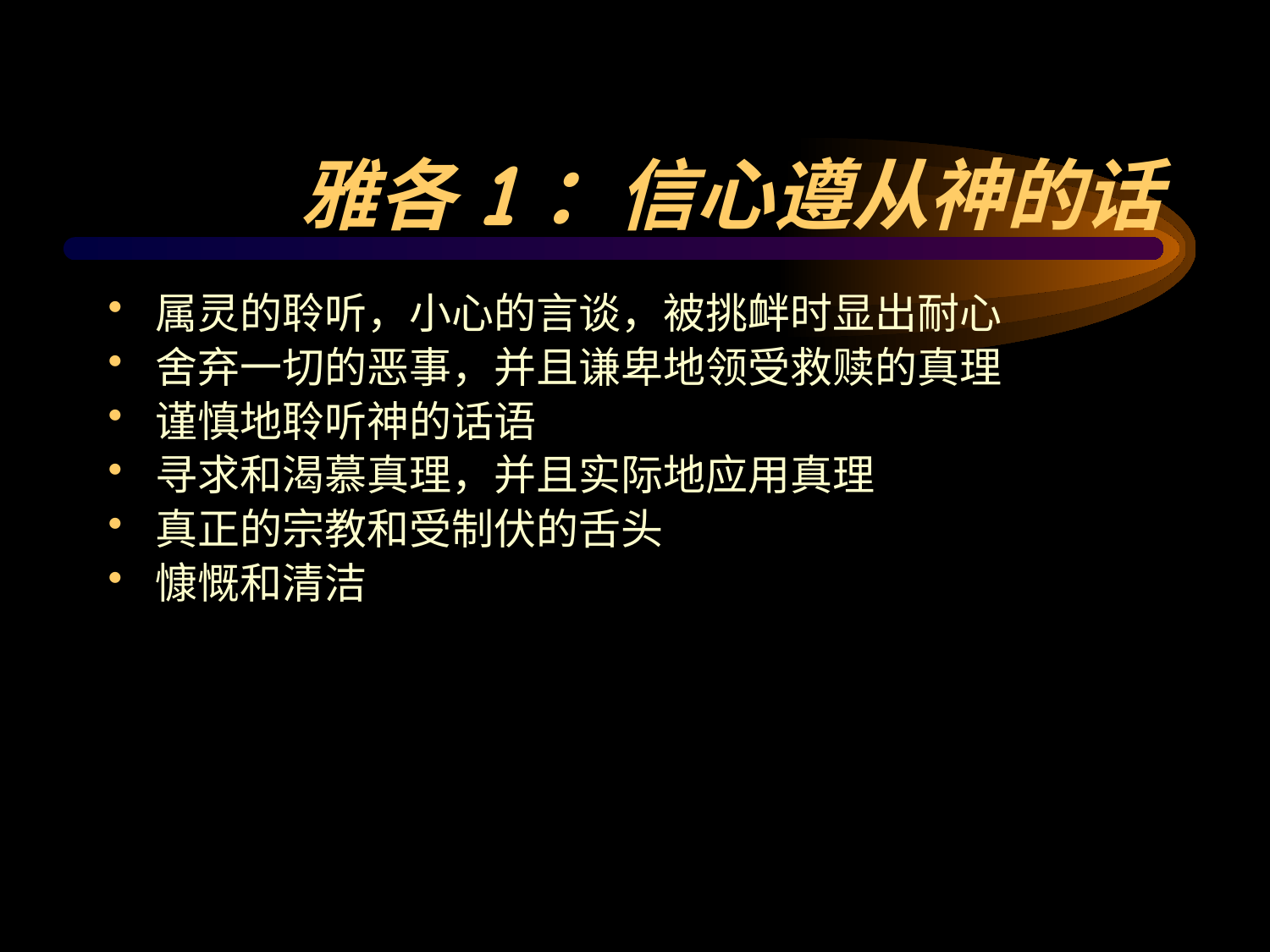

属灵的聆听，小心的言谈，被挑衅时显出耐心
舍弃一切的恶事，并且谦卑地领受救赎的真理
谨慎地聆听神的话语
寻求和渴慕真理，并且实际地应用真理
真正的宗教和受制伏的舌头
慷慨和清洁

	雅各1：信心遵从神的话